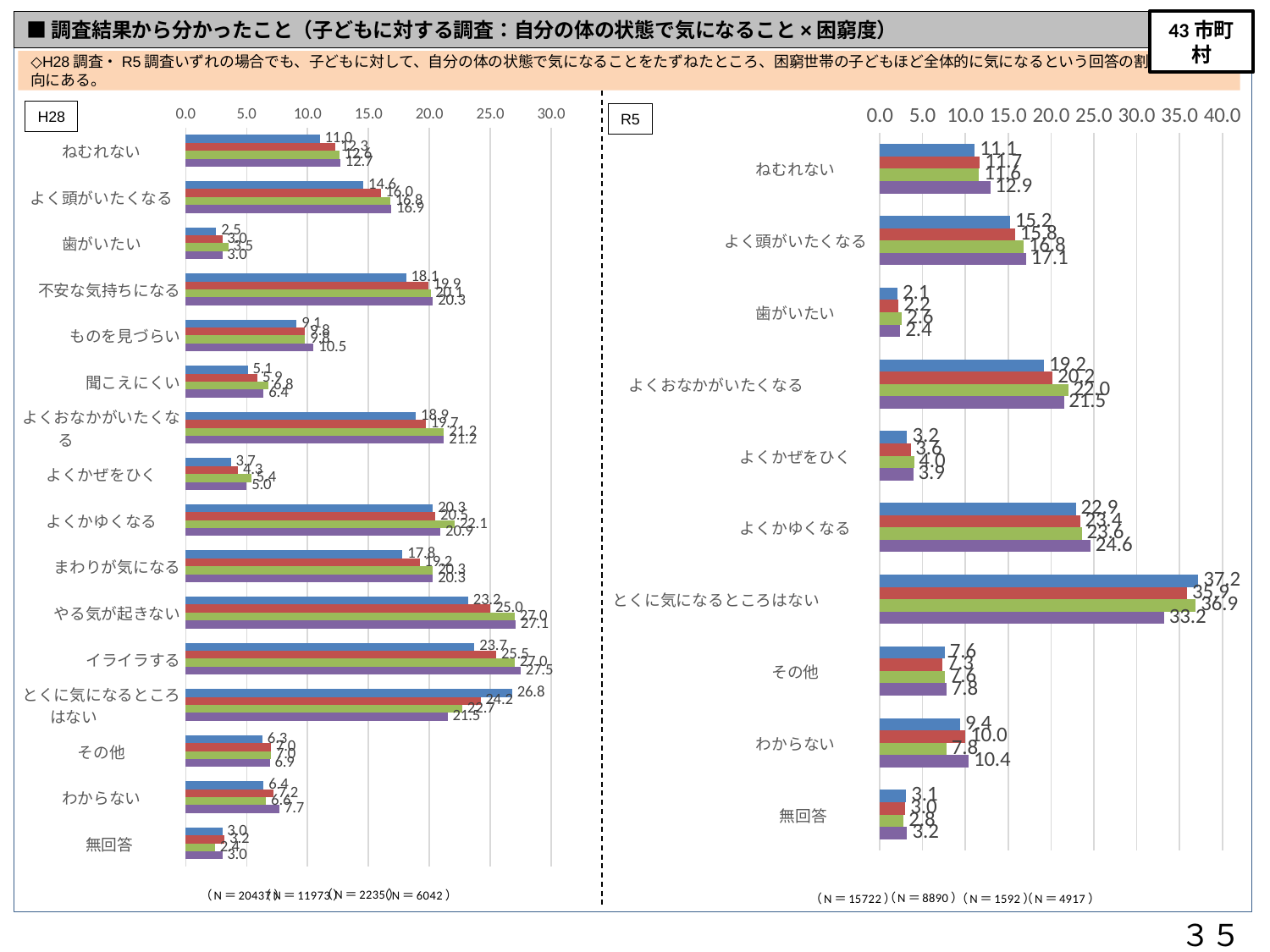

■調査結果から分かったこと（子どもに対する調査：自分の体の状態で気になること×困窮度）
43市町村

◇H28調査・R5調査いずれの場合でも、子どもに対して、自分の体の状態で気になることをたずねたところ、困窮世帯の子どもほど全体的に気になるという回答の割合が高い傾向にある。

### Chart

| Category | 中央値以上 | 困窮度Ⅲ | 困窮度Ⅱ | 困窮度Ⅰ |
|---|---|---|---|---|
| ねむれない           | 11.1 | 11.7 | 11.6 | 12.9 |
| よく頭がいたくなる   | 15.2 | 15.8 | 16.8 | 17.1 |
| 歯がいたい           | 2.1 | 2.2 | 2.6 | 2.4 |
| よくおなかがいたくなる                   | 19.2 | 20.2 | 22.0 | 21.5 |
| よくかぜをひく       | 3.2 | 3.6 | 4.0 | 3.9 |
| よくかゆくなる       | 22.9 | 23.4 | 23.6 | 24.6 |
| とくに気になるところはない               | 37.2 | 35.9 | 36.9 | 33.2 |
| その他               | 7.6 | 7.3 | 7.6 | 7.8 |
| わからない           | 9.4 | 10.0 | 7.8 | 10.4 |
|   無回答             | 3.1 | 3.0 | 2.8 | 3.2 |

### Chart

| Category | 中央値以上 | 困窮度Ⅲ | 困窮度Ⅱ | 困窮度Ⅰ |
|---|---|---|---|---|
| ねむれない           | 11.0 | 12.3 | 12.6 | 12.7 |
| よく頭がいたくなる   | 14.6 | 16.0 | 16.8 | 16.9 |
| 歯がいたい           | 2.5 | 3.0 | 3.5 | 3.0 |
| 不安な気持ちになる | 18.1 | 19.9 | 20.1 | 20.3 |
| ものを見づらい | 9.1 | 9.8 | 9.8 | 10.5 |
| 聞こえにくい | 5.1 | 5.9 | 6.8 | 6.4 |
| よくおなかがいたくなる                   | 18.9 | 19.7 | 21.2 | 21.2 |
| よくかぜをひく       | 3.7 | 4.3 | 5.4 | 5.0 |
| よくかゆくなる       | 20.3 | 20.5 | 22.1 | 20.9 |
| まわりが気になる | 17.8 | 19.2 | 20.3 | 20.3 |
| やる気が起きない | 23.2 | 25.0 | 27.0 | 27.1 |
| イライラする | 23.7 | 25.5 | 27.0 | 27.5 |
| とくに気になるところはない               | 26.8 | 24.2 | 22.7 | 21.5 |
| その他               | 6.3 | 7.0 | 7.0 | 6.9 |
| わからない           | 6.4 | 7.2 | 6.6 | 7.7 |
| 無回答             | 3.0 | 3.2 | 2.4 | 3.0 |
H28
R5
３５